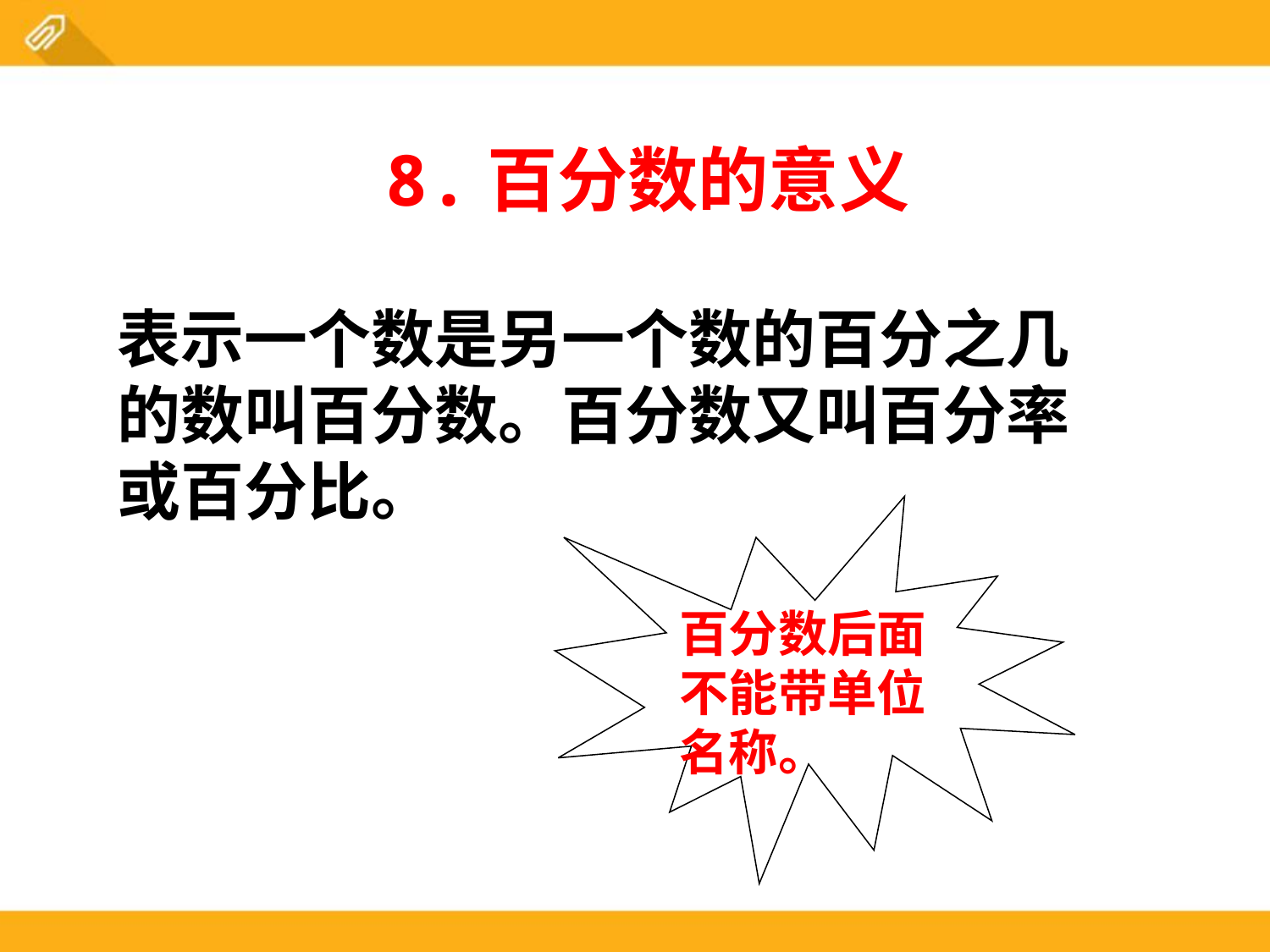

8.百分数的意义

表示一个数是另一个数的百分之几的数叫百分数。百分数又叫百分率或百分比。

百分数后面不能带单位名称。